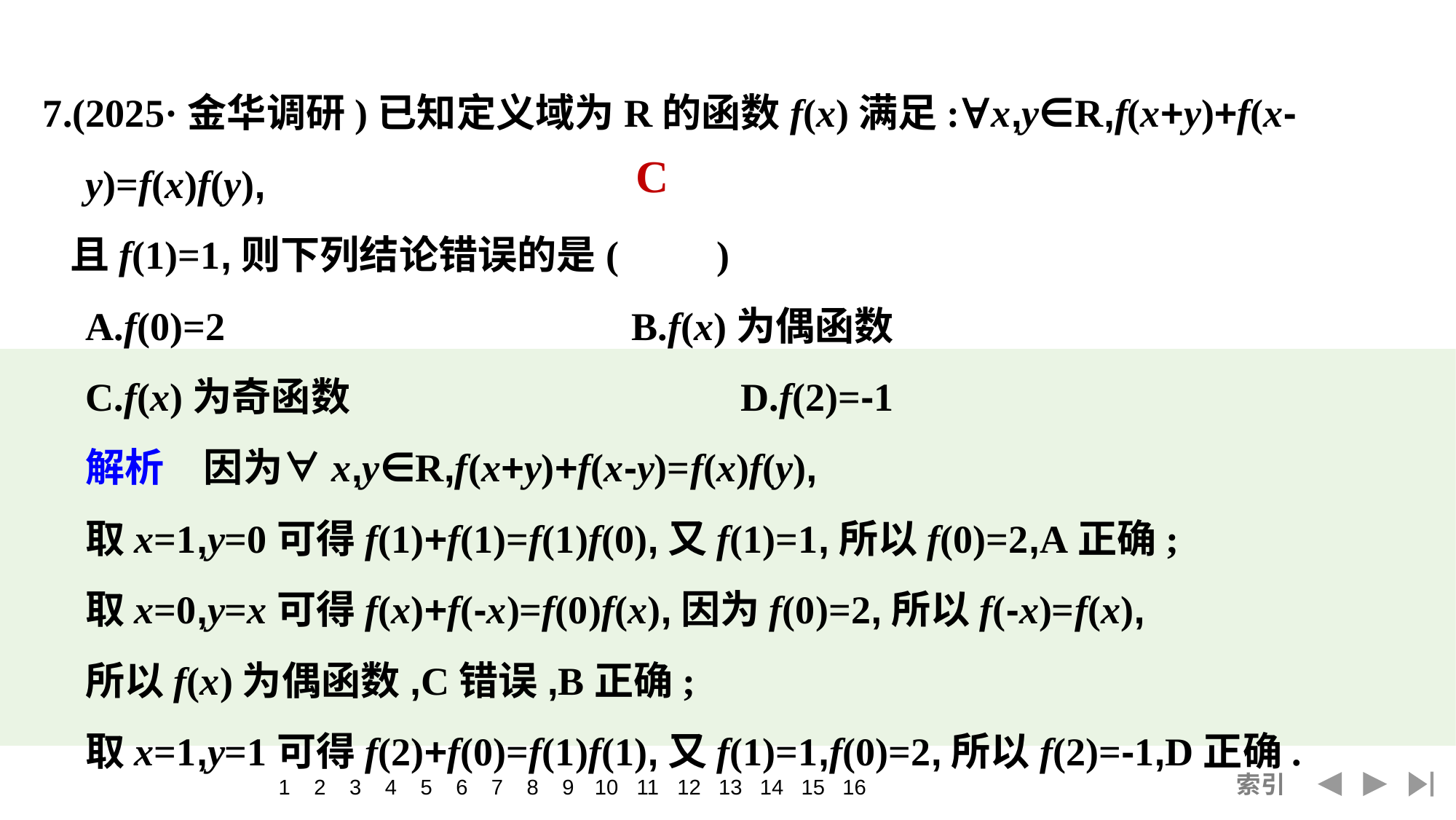

7.(2025·金华调研)已知定义域为R的函数f(x)满足:∀x,y∈R,f(x+y)+f(x-y)=f(x)f(y),
  且f(1)=1,则下列结论错误的是(　　)
	A.f(0)=2				B.f(x)为偶函数
	C.f(x)为奇函数				D.f(2)=-1
	解析　因为∀x,y∈R,f(x+y)+f(x-y)=f(x)f(y),
	取x=1,y=0可得f(1)+f(1)=f(1)f(0),又f(1)=1,所以f(0)=2,A正确;
	取x=0,y=x可得f(x)+f(-x)=f(0)f(x),因为f(0)=2,所以f(-x)=f(x),
	所以f(x)为偶函数,C错误,B正确;
	取x=1,y=1可得f(2)+f(0)=f(1)f(1),又f(1)=1,f(0)=2,所以f(2)=-1,D正确.
C